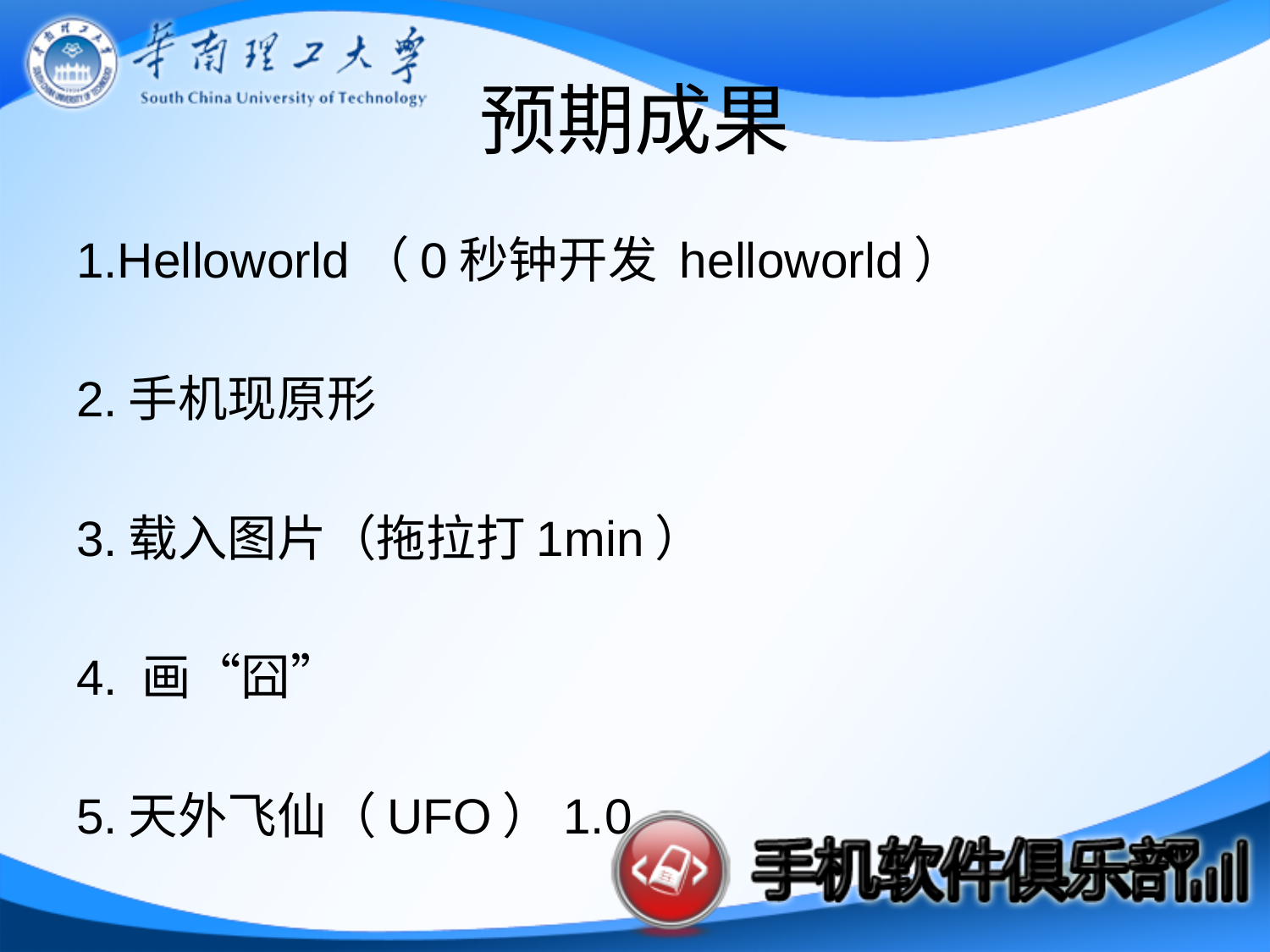

# 预期成果
1.Helloworld（0秒钟开发 helloworld）

2.手机现原形

3.载入图片（拖拉打1min）

4. 画“囧”

5.天外飞仙（UFO）1.0